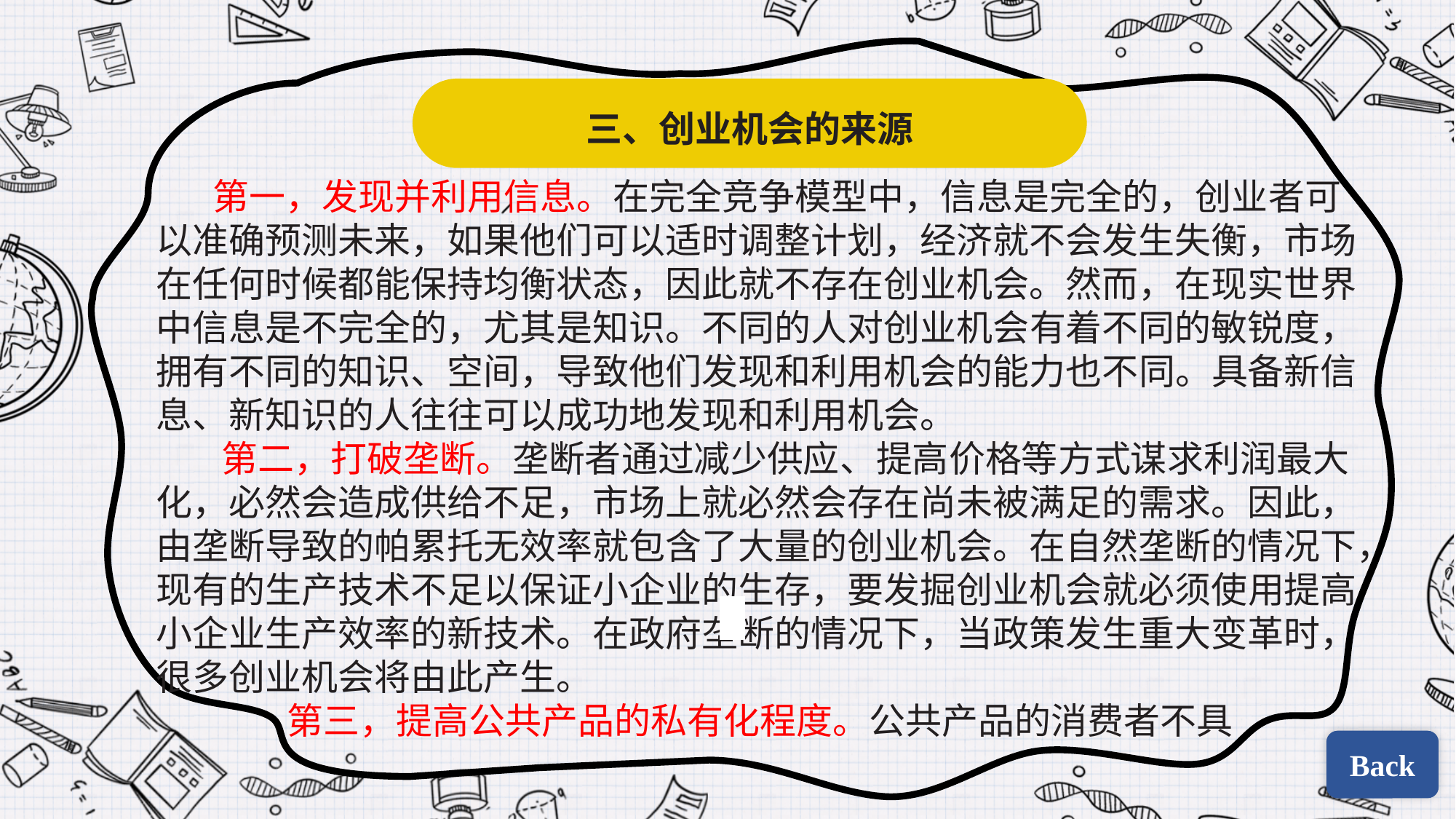

三、创业机会的来源
  第一，发现并利用信息。在完全竞争模型中，信息是完全的，创业者可以准确预测未来，如果他们可以适时调整计划，经济就不会发生失衡，市场在任何时候都能保持均衡状态，因此就不存在创业机会。然而，在现实世界中信息是不完全的，尤其是知识。不同的人对创业机会有着不同的敏锐度，拥有不同的知识、空间，导致他们发现和利用机会的能力也不同。具备新信息、新知识的人往往可以成功地发现和利用机会。
   第二，打破垄断。垄断者通过减少供应、提高价格等方式谋求利润最大化，必然会造成供给不足，市场上就必然会存在尚未被满足的需求。因此，由垄断导致的帕累托无效率就包含了大量的创业机会。在自然垄断的情况下，现有的生产技术不足以保证小企业的生存，要发掘创业机会就必须使用提高小企业生产效率的新技术。在政府垄断的情况下，当政策发生重大变革时，很多创业机会将由此产生。
           第三，提高公共产品的私有化程度。公共产品的消费者不具
|  |  |
| --- | --- |
|  |  |

Back